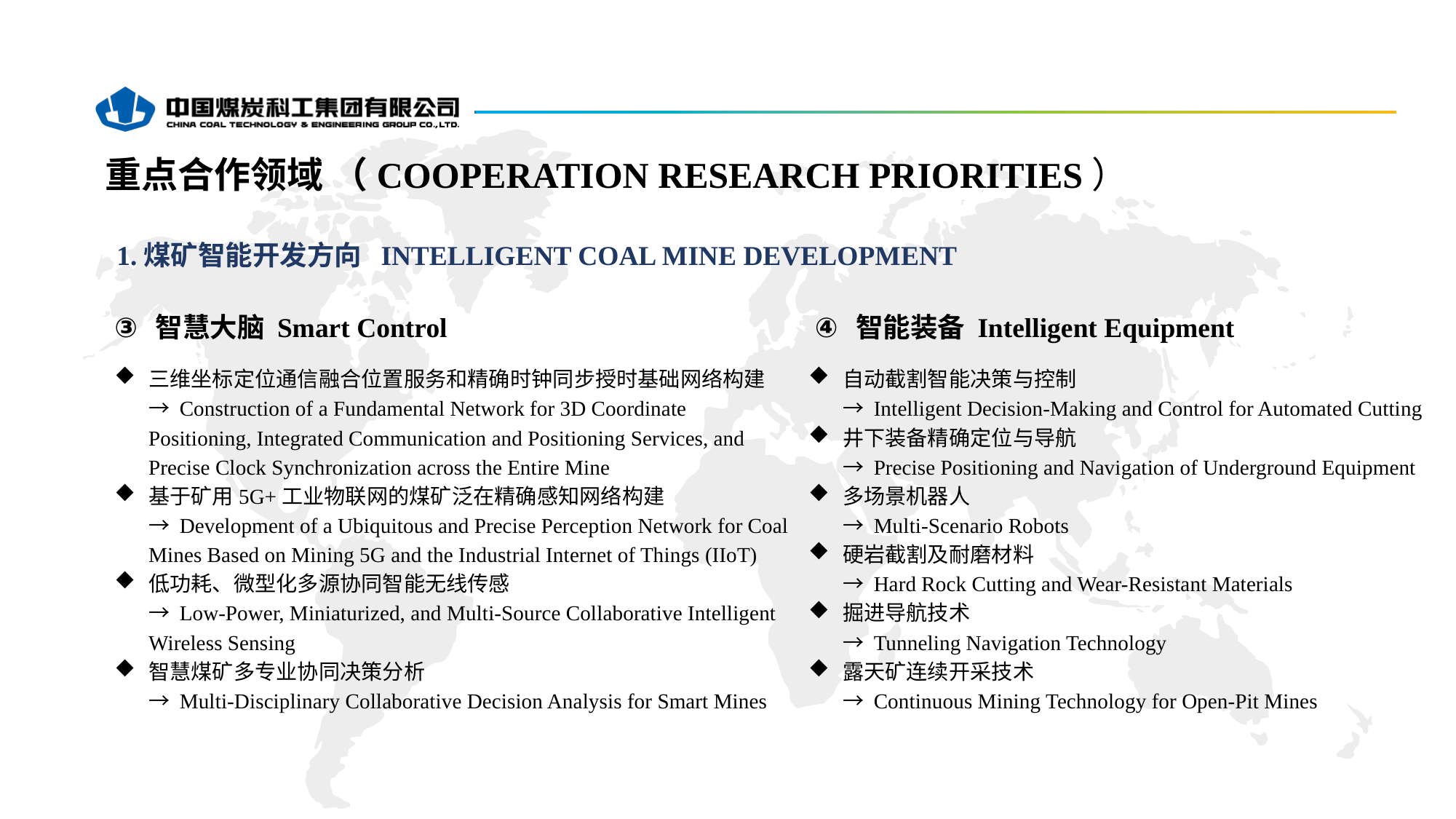

重点合作领域 （COOPERATION RESEARCH PRIORITIES）
1.煤矿智能开发方向  INTELLIGENT COAL MINE DEVELOPMENT
智能装备 Intelligent Equipment
智慧大脑 Smart Control
三维坐标定位通信融合位置服务和精确时钟同步授时基础网络构建
→ Construction of a Fundamental Network for 3D Coordinate Positioning, Integrated Communication and Positioning Services, and Precise Clock Synchronization across the Entire Mine
基于矿用5G+工业物联网的煤矿泛在精确感知网络构建
→ Development of a Ubiquitous and Precise Perception Network for Coal Mines Based on Mining 5G and the Industrial Internet of Things (IIoT)
低功耗、微型化多源协同智能无线传感
→ Low-Power, Miniaturized, and Multi-Source Collaborative Intelligent Wireless Sensing
智慧煤矿多专业协同决策分析
→ Multi-Disciplinary Collaborative Decision Analysis for Smart Mines
自动截割智能决策与控制
→ Intelligent Decision-Making and Control for Automated Cutting
井下装备精确定位与导航
→ Precise Positioning and Navigation of Underground Equipment
多场景机器人
→ Multi-Scenario Robots
硬岩截割及耐磨材料
→ Hard Rock Cutting and Wear-Resistant Materials
掘进导航技术
→ Tunneling Navigation Technology
露天矿连续开采技术
→ Continuous Mining Technology for Open-Pit Mines